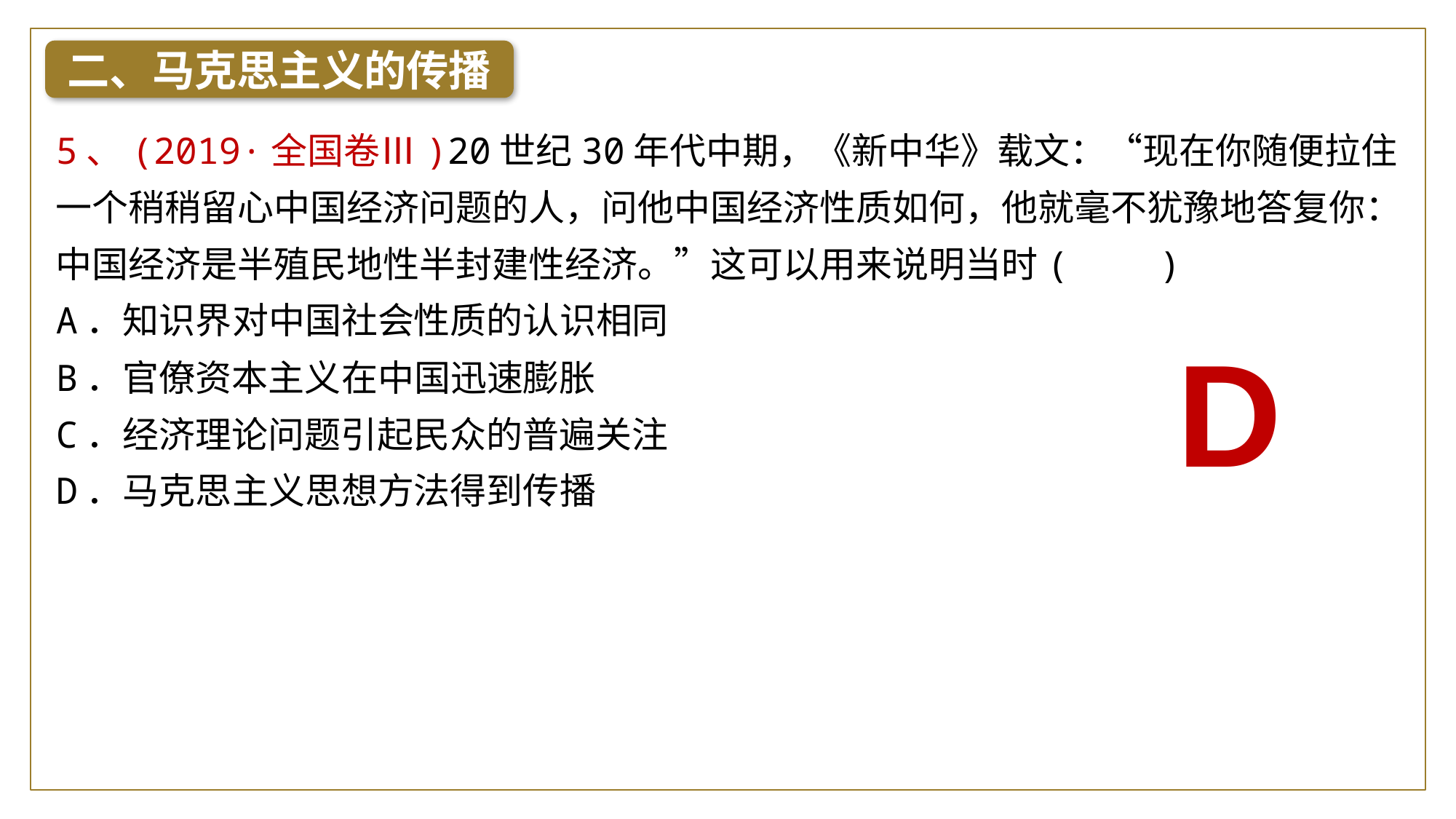

二、马克思主义的传播
5、(2019·全国卷Ⅲ)20世纪30年代中期，《新中华》载文：“现在你随便拉住一个稍稍留心中国经济问题的人，问他中国经济性质如何，他就毫不犹豫地答复你：中国经济是半殖民地性半封建性经济。”这可以用来说明当时(　　)
A．知识界对中国社会性质的认识相同
B．官僚资本主义在中国迅速膨胀
C．经济理论问题引起民众的普遍关注
D．马克思主义思想方法得到传播
D